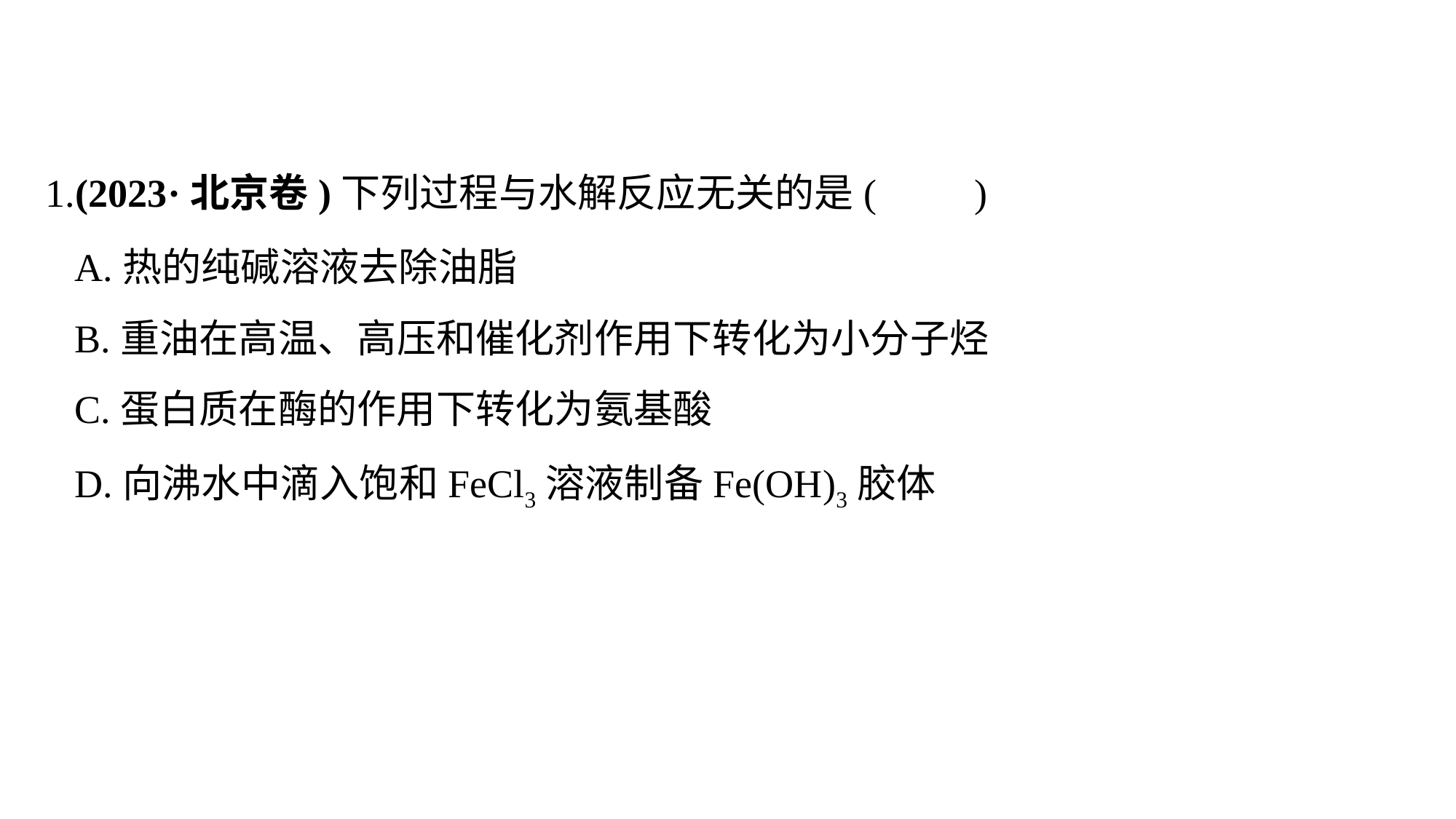

1.(2023·北京卷)下列过程与水解反应无关的是(　　)
A.热的纯碱溶液去除油脂
B.重油在高温、高压和催化剂作用下转化为小分子烃
C.蛋白质在酶的作用下转化为氨基酸
D.向沸水中滴入饱和FeCl3溶液制备Fe(OH)3胶体